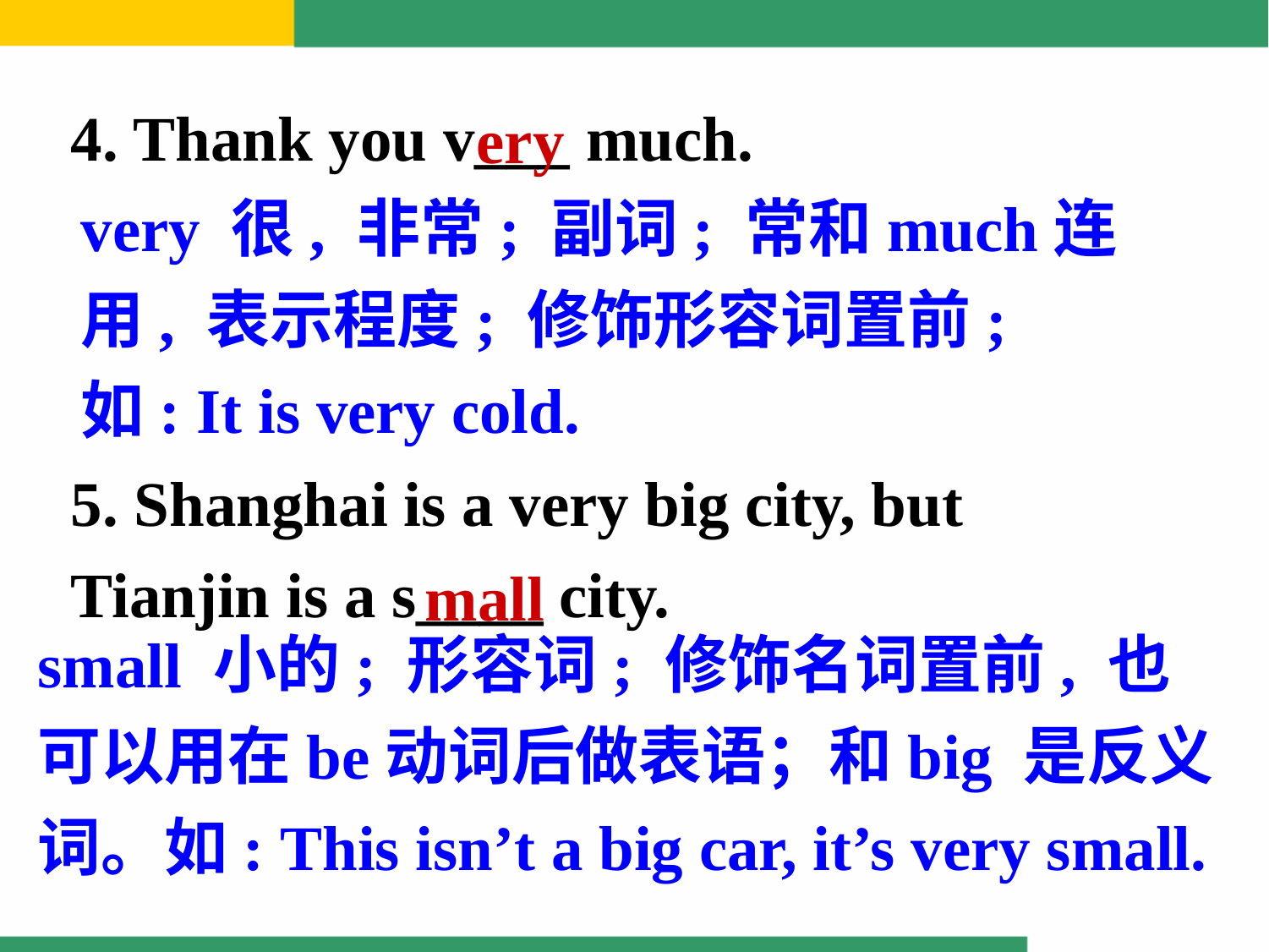

4. Thank you v___ much.

5. Shanghai is a very big city, but Tianjin is a s____ city.
ery
very 很, 非常; 副词; 常和much连用, 表示程度; 修饰形容词置前; 如: It is very cold.
mall
small 小的; 形容词; 修饰名词置前, 也可以用在be动词后做表语；和big 是反义词。如: This isn’t a big car, it’s very small.